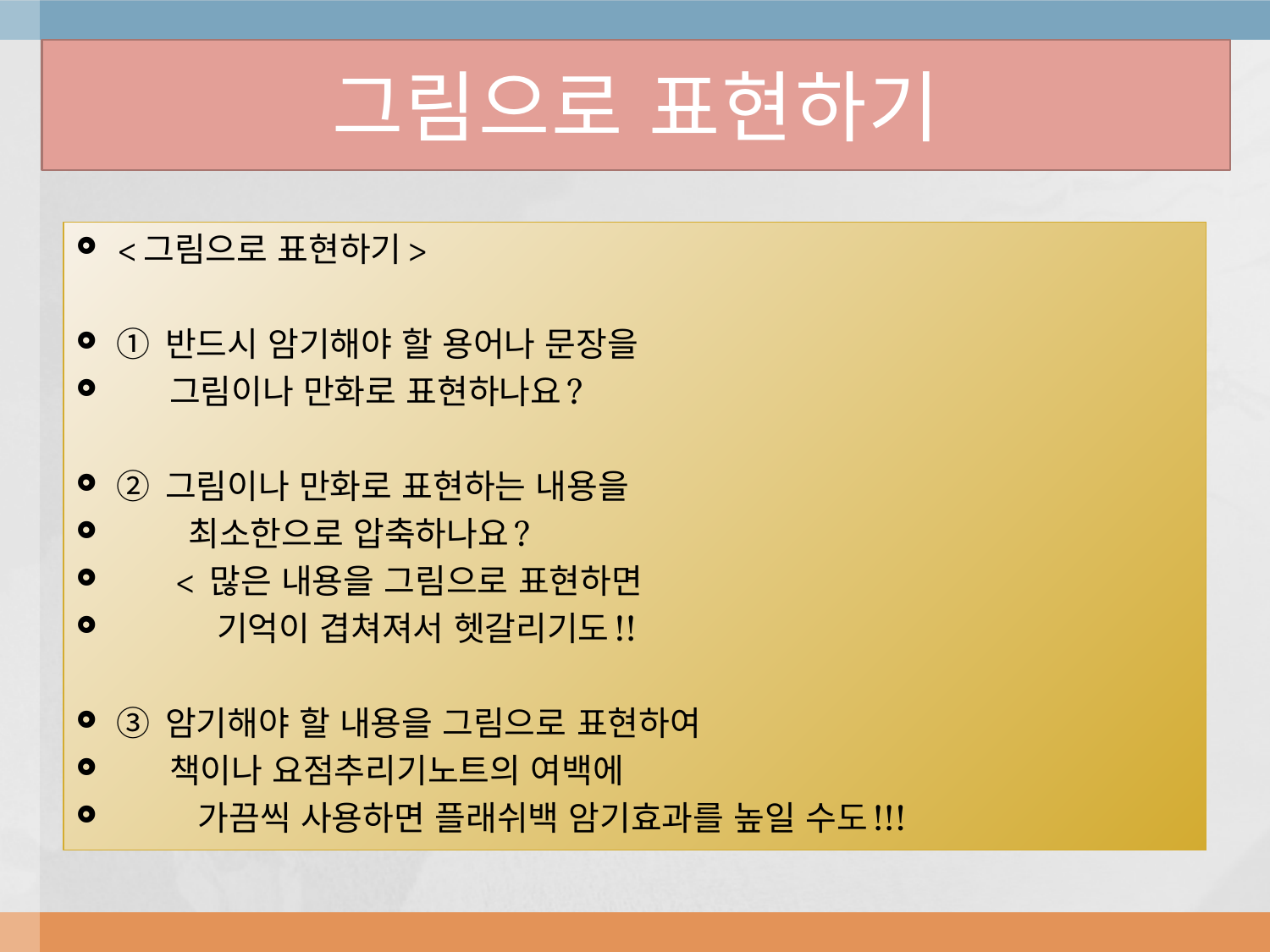

# 그림으로 표현하기
<그림으로 표현하기>

① 반드시 암기해야 할 용어나 문장을
     그림이나 만화로 표현하나요?

② 그림이나 만화로 표현하는 내용을
       최소한으로 압축하나요?
       < 많은 내용을 그림으로 표현하면
          기억이 겹쳐져서 헷갈리기도!!

③ 암기해야 할 내용을 그림으로 표현하여
     책이나 요점추리기노트의 여백에
        가끔씩 사용하면 플래쉬백 암기효과를 높일 수도!!!